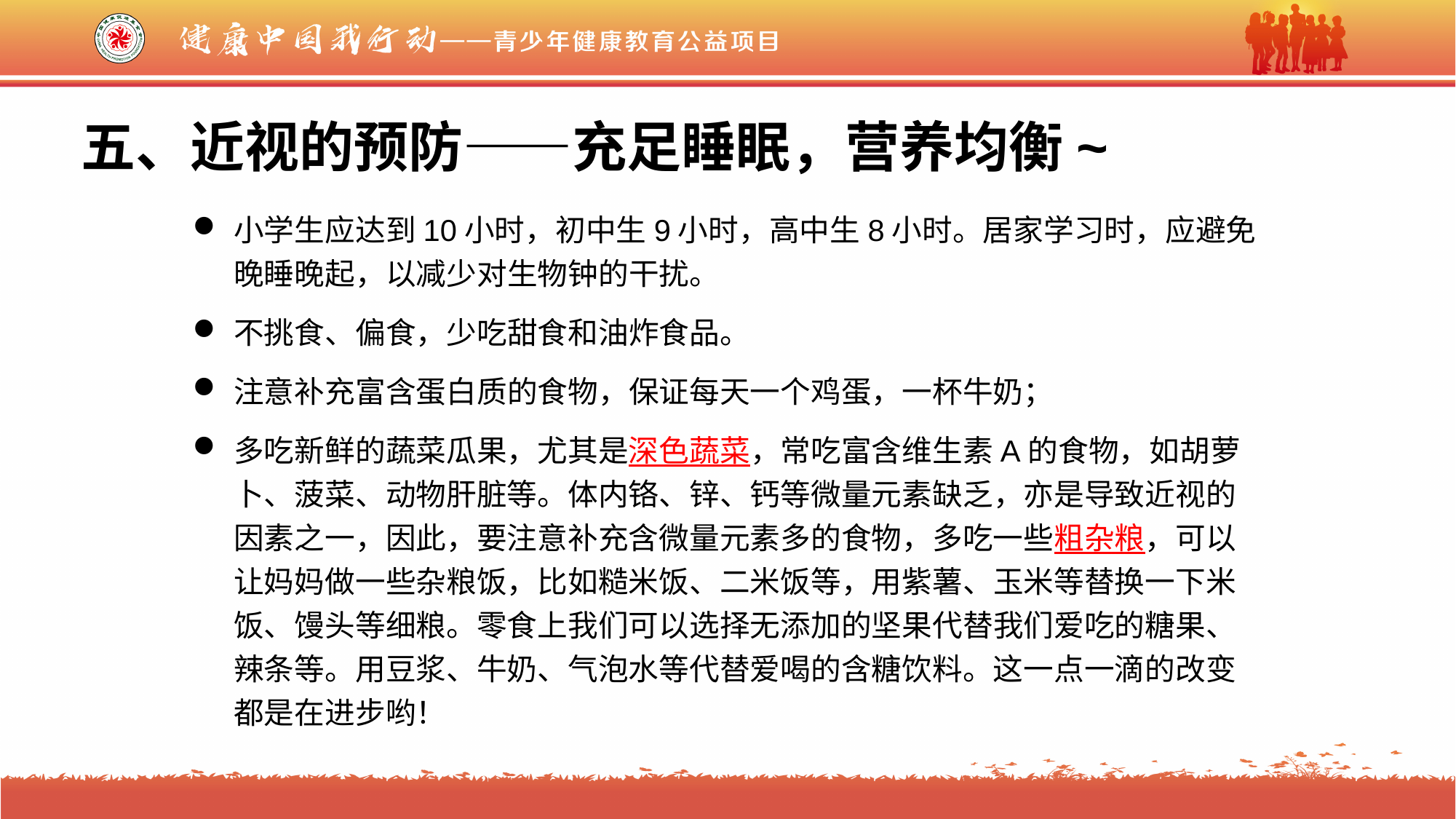

五、近视的预防——充足睡眠，营养均衡~
小学生应达到10小时，初中生9小时，高中生8小时。居家学习时，应避免晚睡晚起，以减少对生物钟的干扰。
不挑食、偏食，少吃甜食和油炸食品。
注意补充富含蛋白质的食物，保证每天一个鸡蛋，一杯牛奶；
多吃新鲜的蔬菜瓜果，尤其是深色蔬菜，常吃富含维生素A的食物，如胡萝卜、菠菜、动物肝脏等。体内铬、锌、钙等微量元素缺乏，亦是导致近视的因素之一，因此，要注意补充含微量元素多的食物，多吃一些粗杂粮，可以让妈妈做一些杂粮饭，比如糙米饭、二米饭等，用紫薯、玉米等替换一下米饭、馒头等细粮。零食上我们可以选择无添加的坚果代替我们爱吃的糖果、辣条等。用豆浆、牛奶、气泡水等代替爱喝的含糖饮料。这一点一滴的改变都是在进步哟！